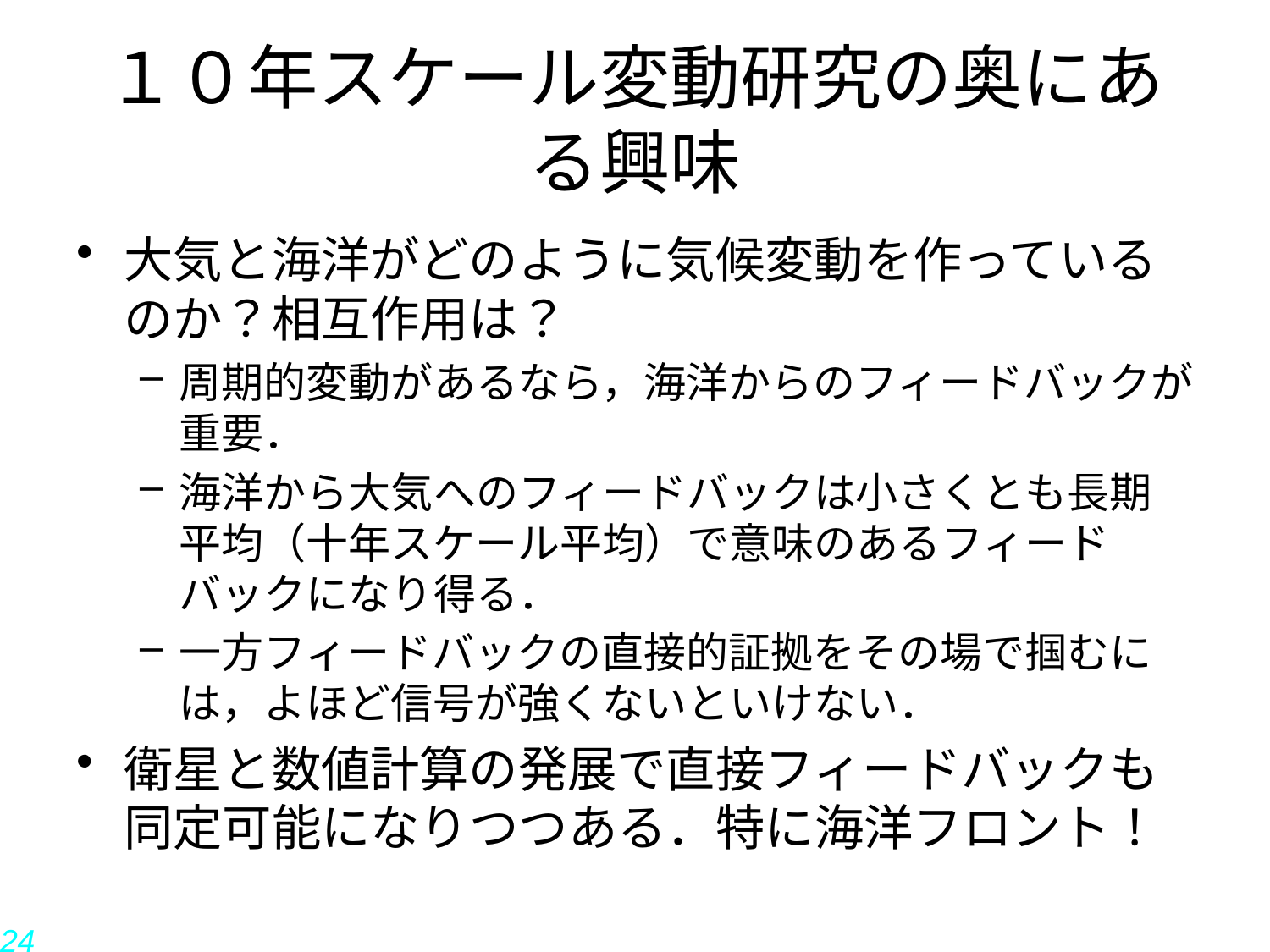

# １０年スケール変動研究の奥にある興味
大気と海洋がどのように気候変動を作っているのか？相互作用は？
周期的変動があるなら，海洋からのフィードバックが重要．
海洋から大気へのフィードバックは小さくとも長期平均（十年スケール平均）で意味のあるフィードバックになり得る．
一方フィードバックの直接的証拠をその場で掴むには，よほど信号が強くないといけない．
衛星と数値計算の発展で直接フィードバックも同定可能になりつつある．特に海洋フロント！
24